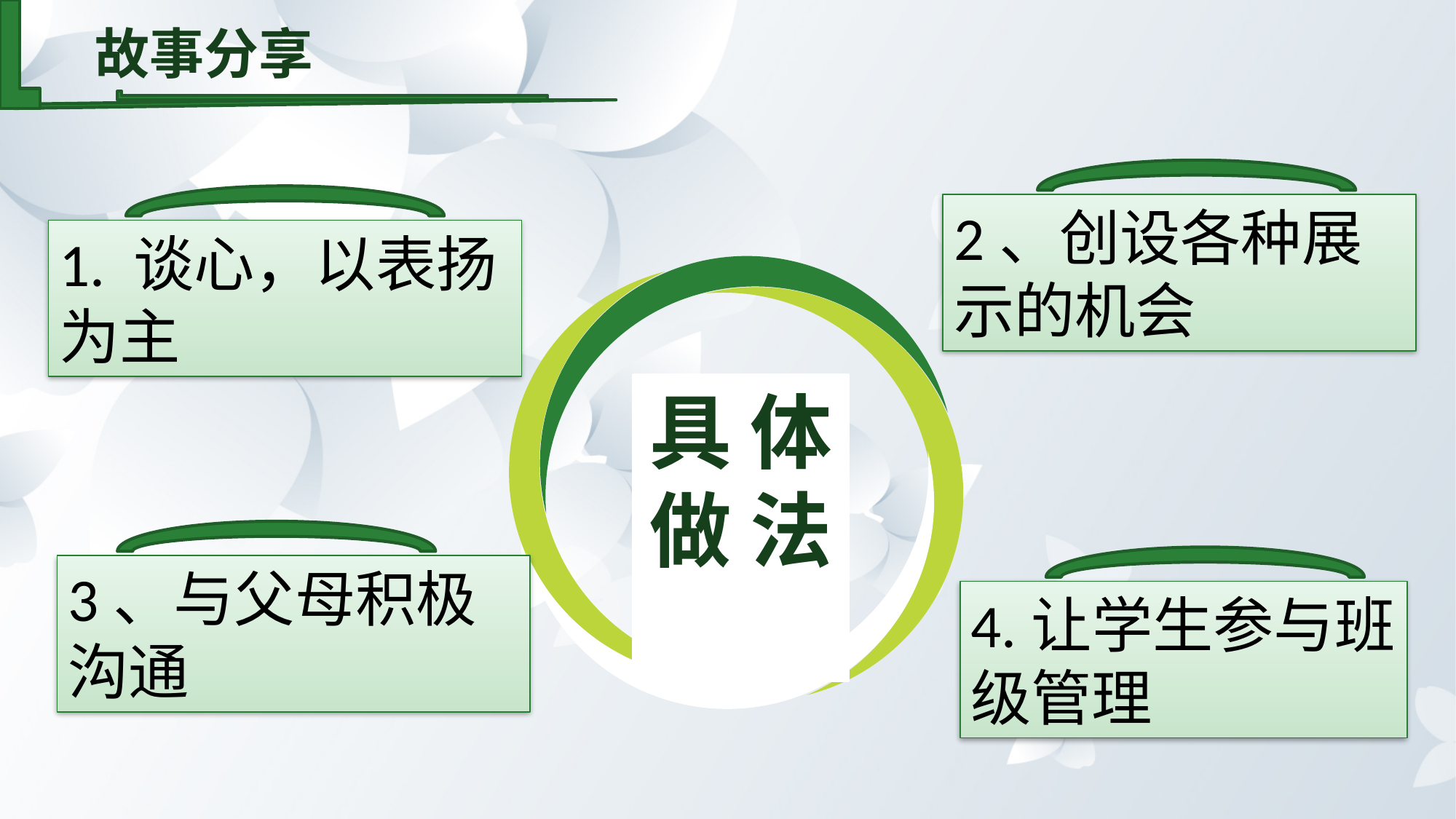

故事分享

2、创设各种展示的机会
1. 谈心，以表扬为主

具 体做 法

3、与父母积极沟通
4.让学生参与班级管理